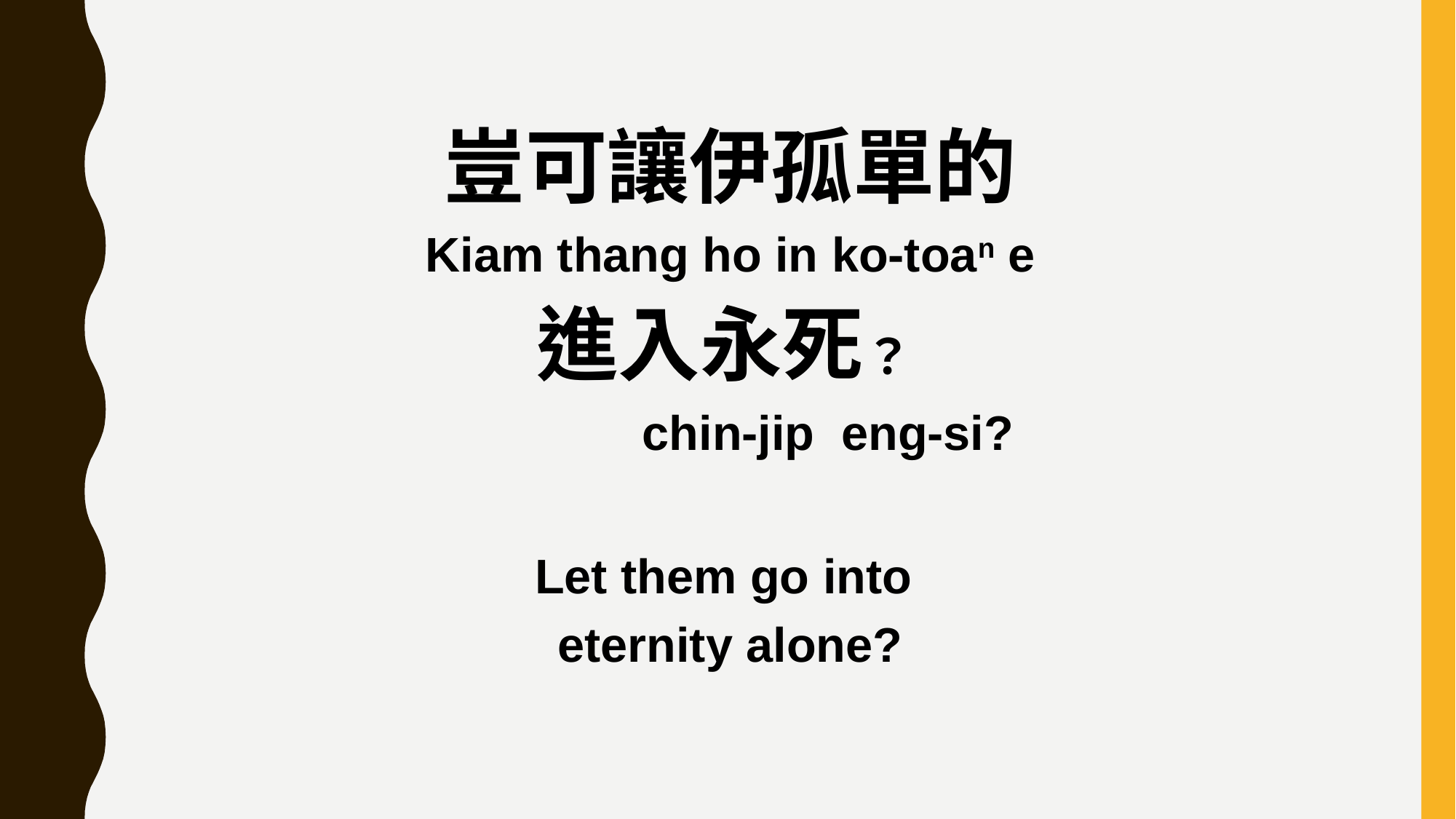

豈可讓伊孤單的
Kiam thang ho in ko-toan e
進入永死？
                                 chin-jip  eng-si?

Let them go into
eternity alone?